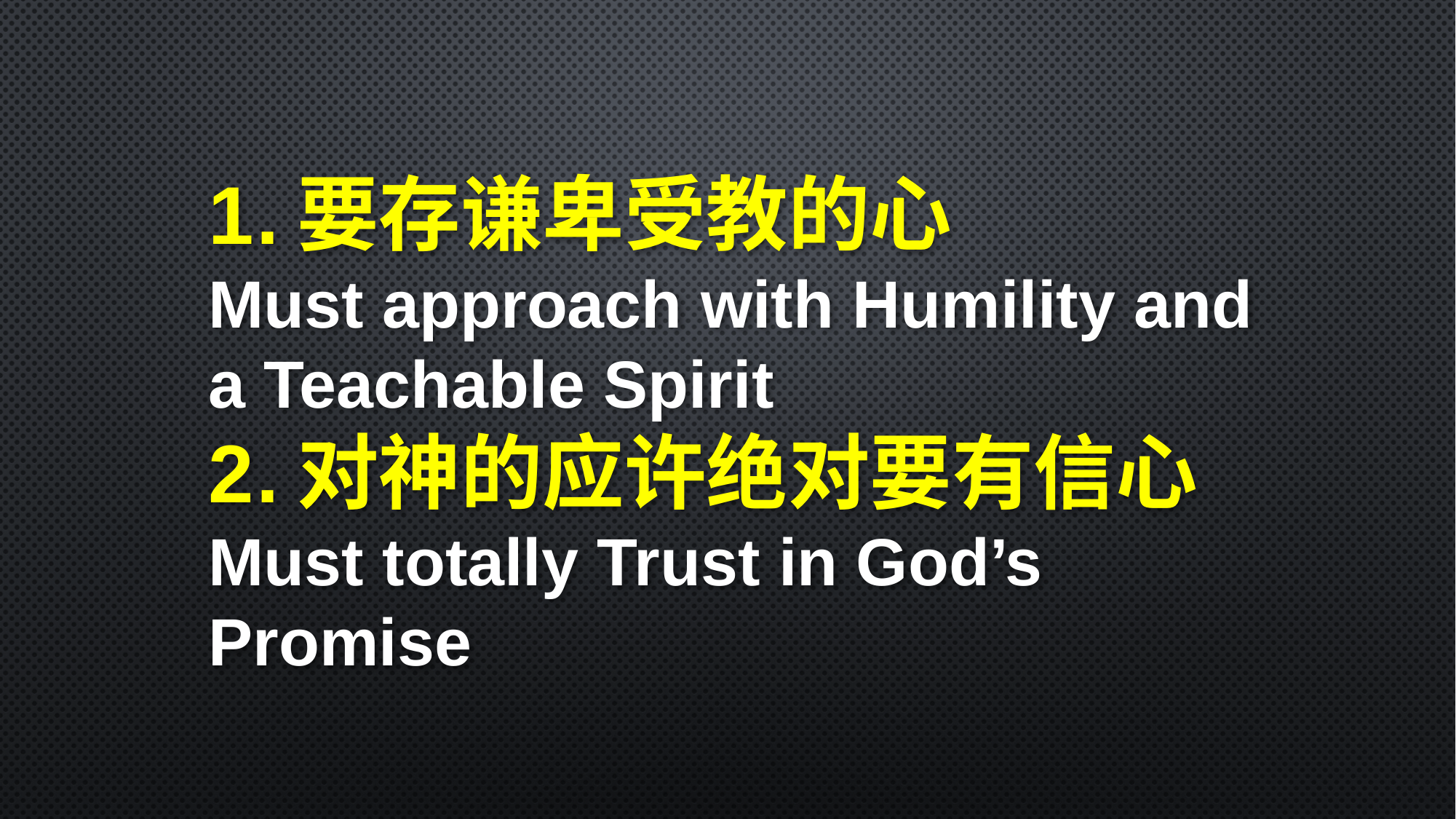

要存谦卑受教的心
Must approach with Humility and a Teachable Spirit
对神的应许绝对要有信心
Must totally Trust in God’s Promise